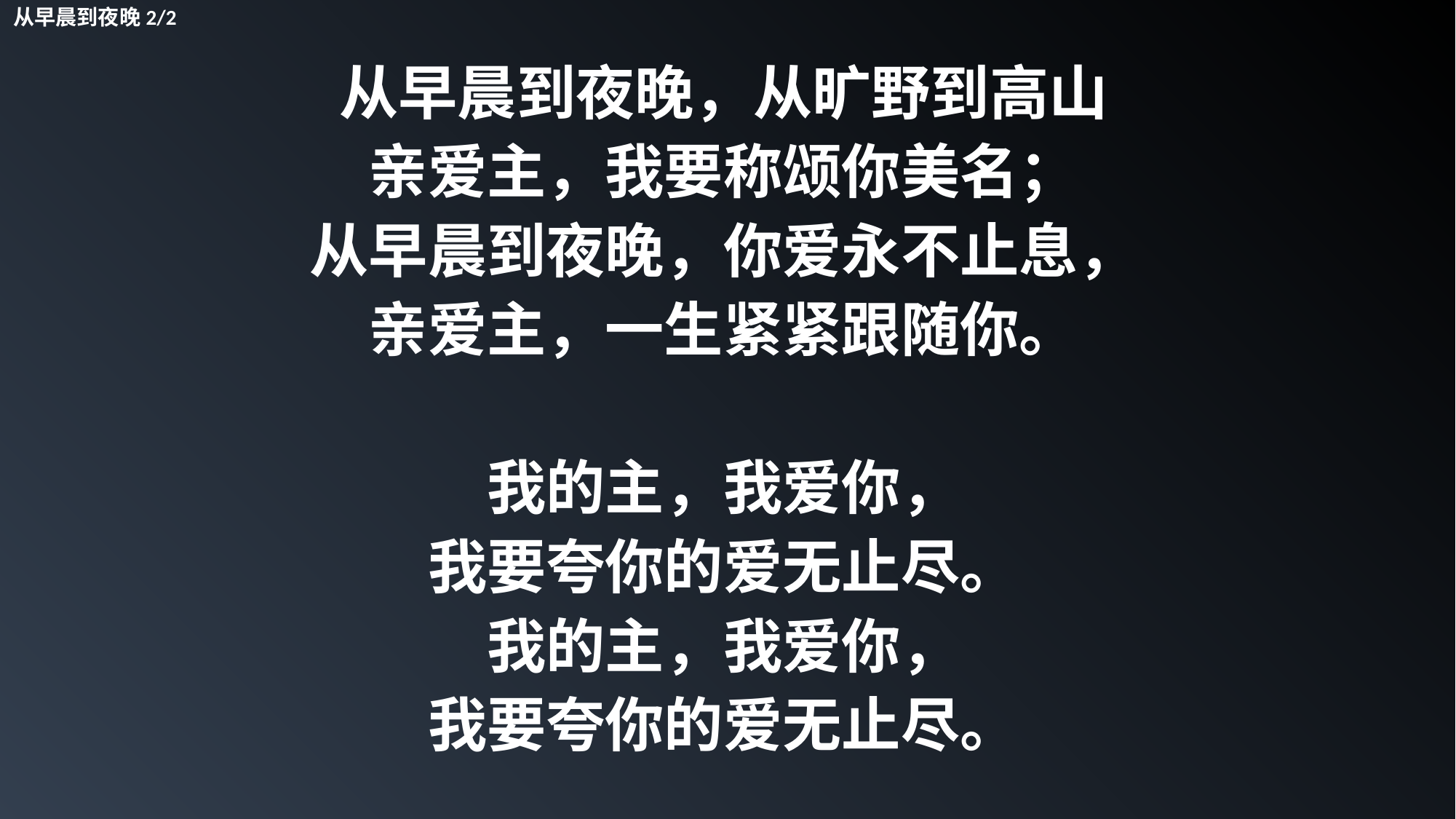

从早晨到夜晚2/2
从早晨到夜晚，从旷野到高山
亲爱主，我要称颂你美名；
从早晨到夜晚，你爱永不止息，
亲爱主，一生紧紧跟随你。

我的主，我爱你，
我要夸你的爱无止尽。
我的主，我爱你，
我要夸你的爱无止尽。